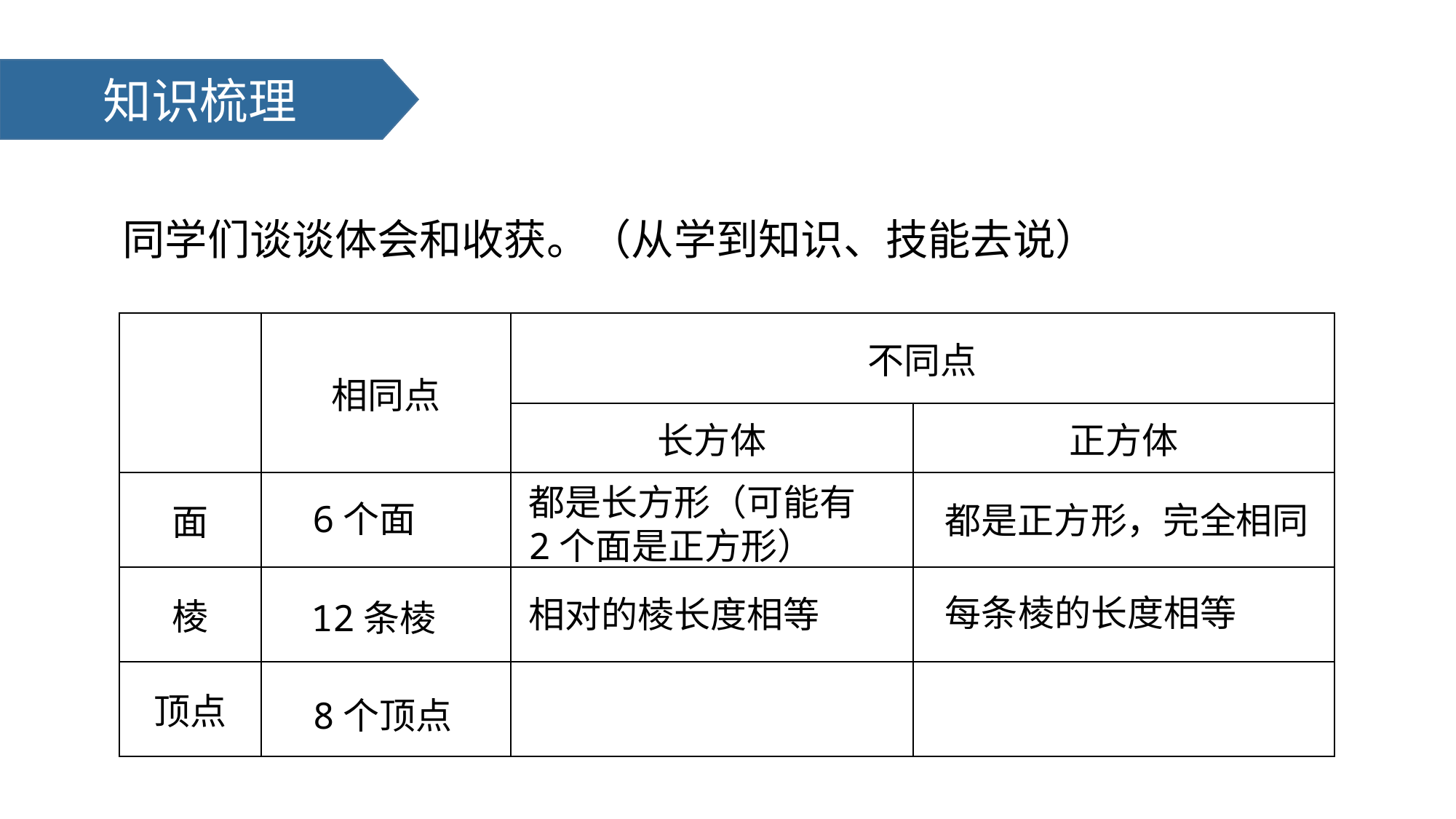

知识梳理
同学们谈谈体会和收获。（从学到知识、技能去说）
|  | 相同点 | 不同点 |  |
| --- | --- | --- | --- |
|  |  | 长方体 | 正方体 |
| 面 |  |  |  |
| 棱 |  |  |  |
| 顶点 |  |  |  |
都是长方形（可能有2个面是正方形）
6个面
都是正方形，完全相同
每条棱的长度相等
相对的棱长度相等
12条棱

8个顶点